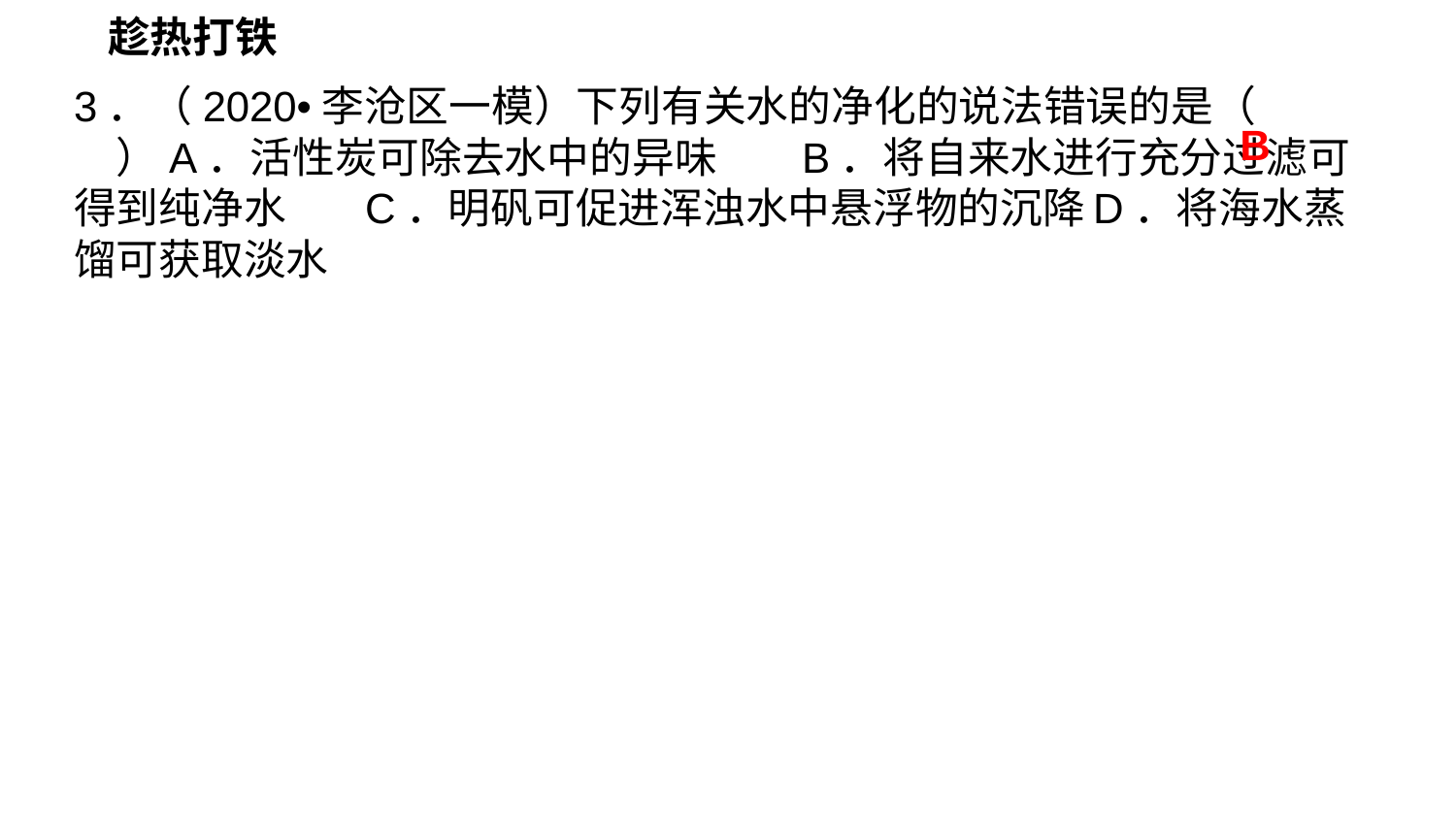

趁热打铁
3．（2020•李沧区一模）下列有关水的净化的说法错误的是（　　）A．活性炭可除去水中的异味	B．将自来水进行充分过滤可得到纯净水	C．明矾可促进浑浊水中悬浮物的沉降	D．将海水蒸馏可获取淡水

B